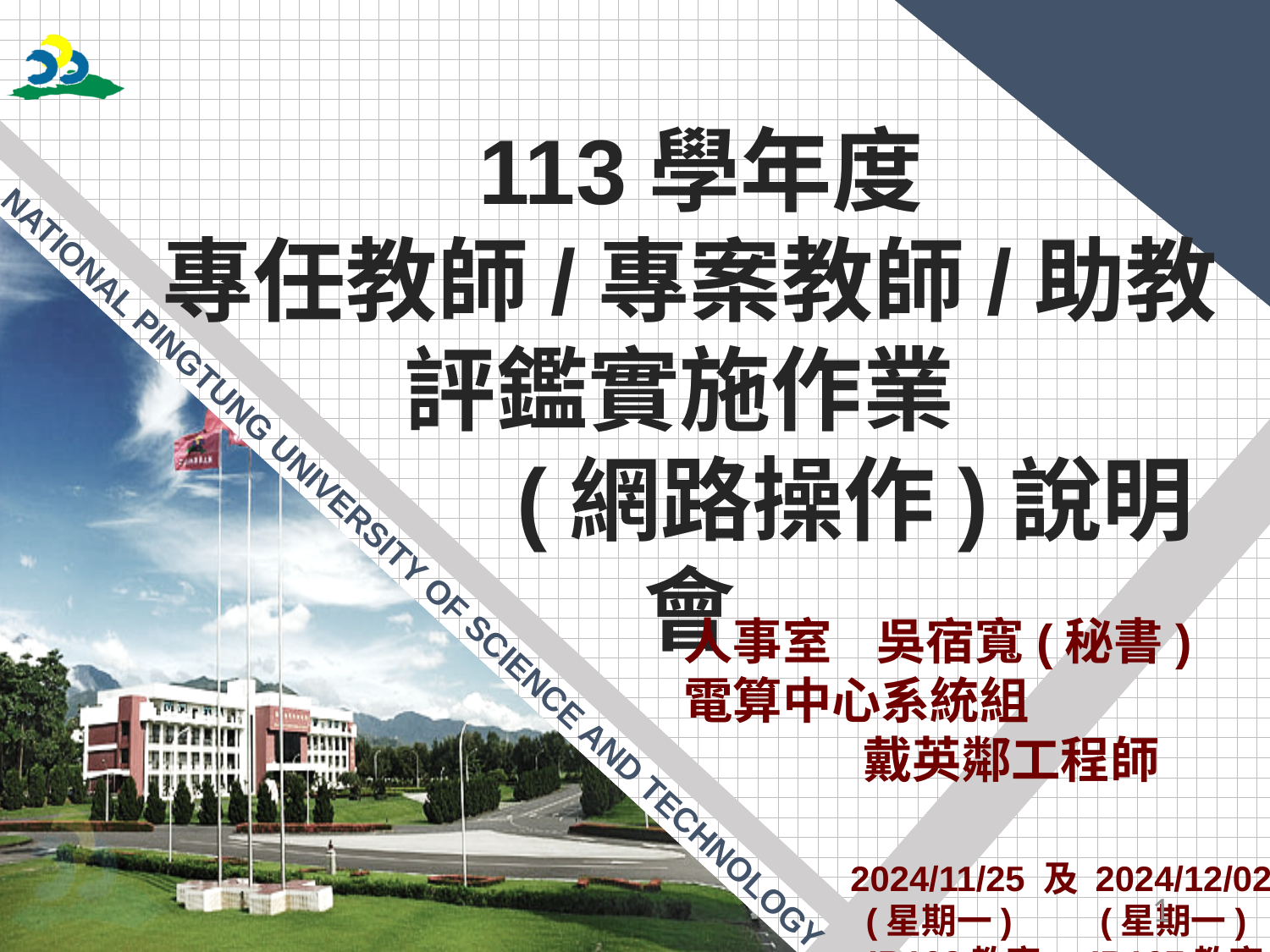

113學年度
專任教師/專案教師/助教
評鑑實施作業
             (網路操作)說明會
            人事室    吳宿寬(秘書)
            電算中心系統組
                            戴英鄰工程師

                             2024/11/25 及 2024/12/02
                            (星期一)         (星期一)
                              IB103教室     IB107教室
1